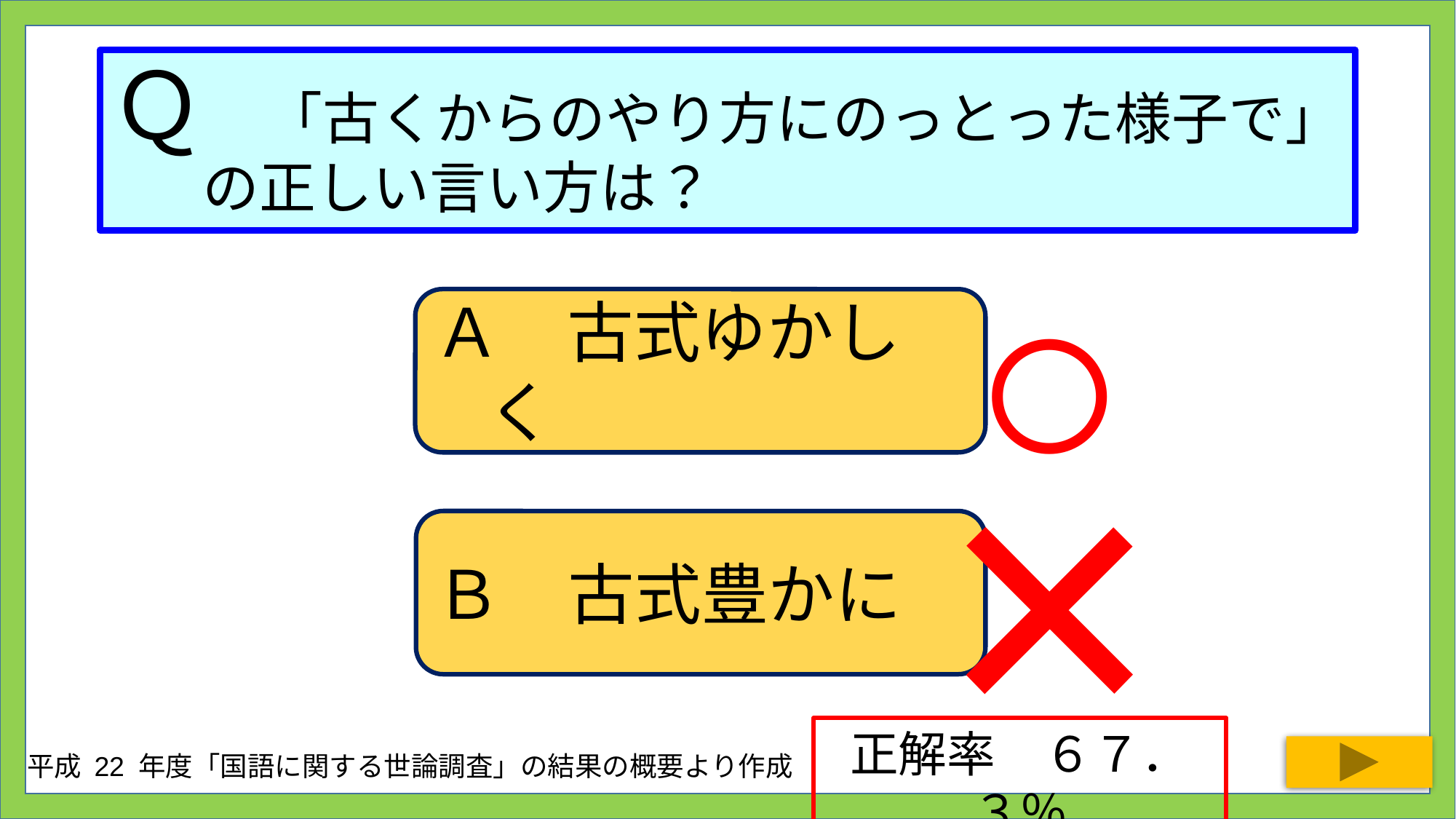

# Ｑ　「古くからのやり方にのっとった様子で」 の正しい言い方は？
○
Ａ　古式ゆかしく
×
Ｂ　古式豊かに
正解率　６７．３％

平成 22 年度「国語に関する世論調査」の結果の概要より作成